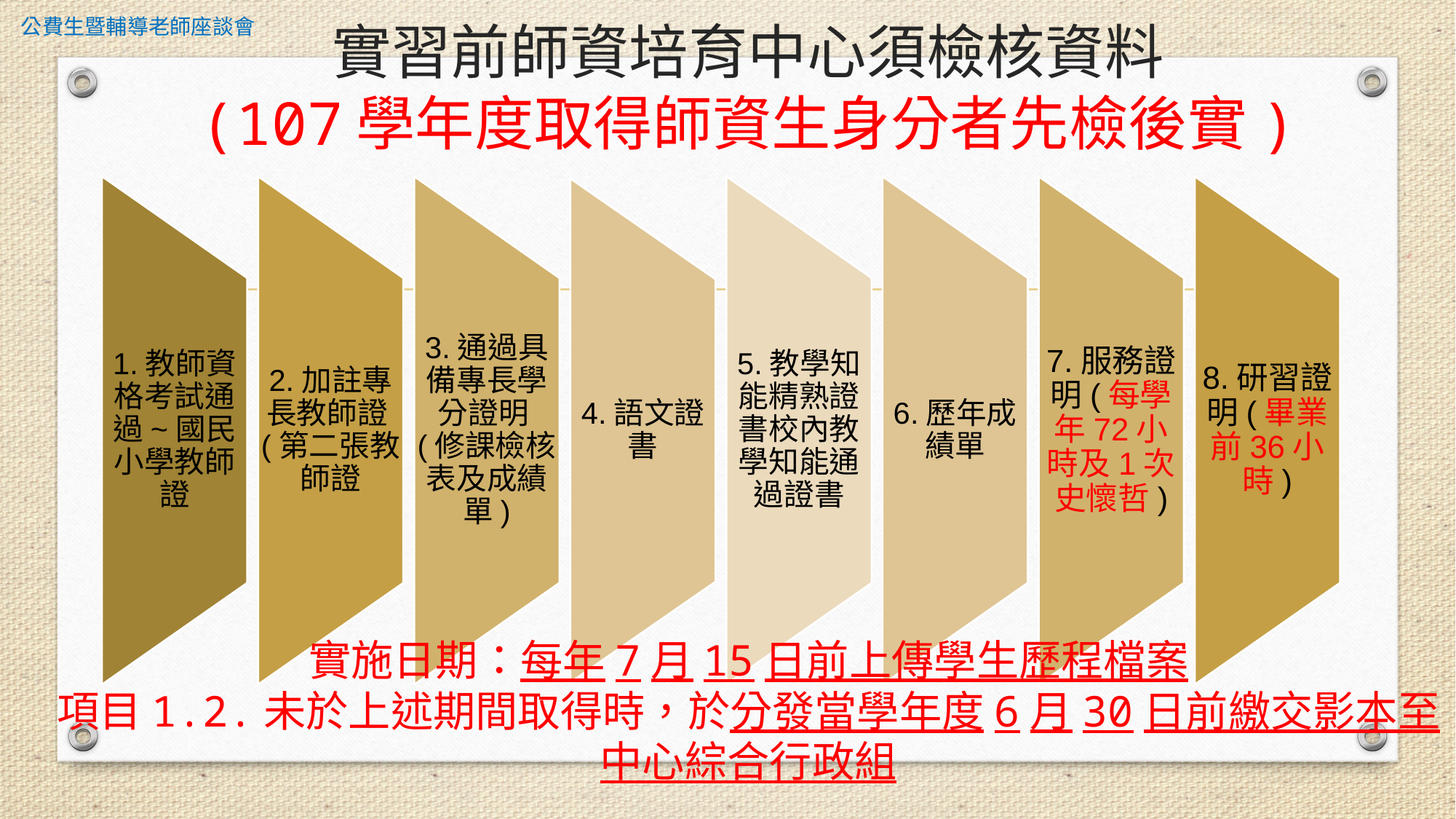

# 實習前師資培育中心須檢核資料 (107學年度取得師資生身分者先檢後實)
1.教師資格考試通過~國民小學教師證
2.加註專長教師證(第二張教師證
3.通過具備專長學分證明(修課檢核表及成績單)
4.語文證書
5.教學知能精熟證書校內教學知能通過證書
6.歷年成績單
7.服務證明(每學年72小時及1次史懷哲)
8.研習證明(畢業前36小時)
實施日期：每年7月15日前上傳學生歷程檔案
項目1.2.未於上述期間取得時，於分發當學年度6月30日前繳交影本至中心綜合行政組